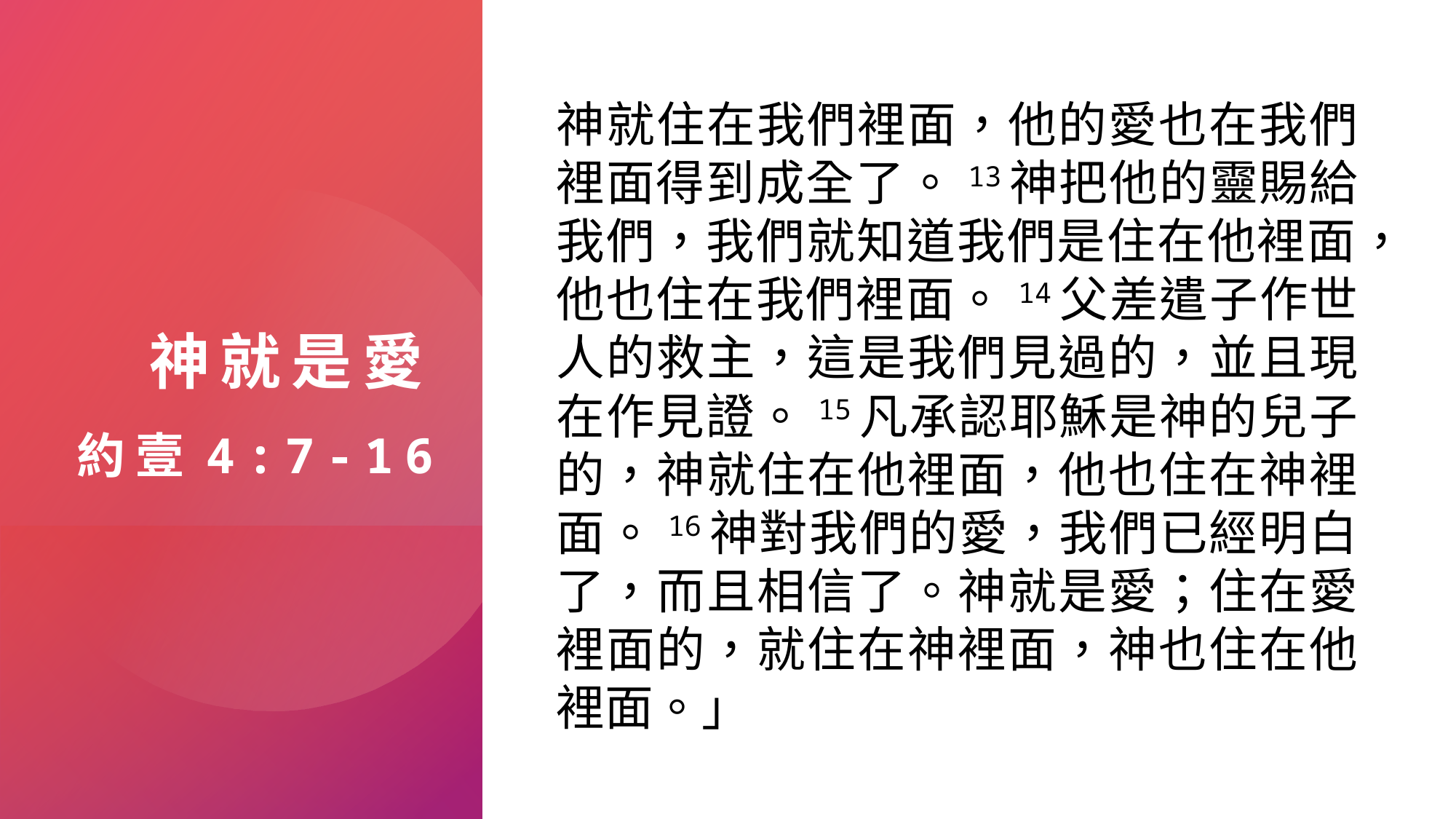

神就住在我們裡面，他的愛也在我們裡面得到成全了。13神把他的靈賜給我們，我們就知道我們是住在他裡面，他也住在我們裡面。14父差遣子作世人的救主，這是我們見過的，並且現在作見證。15凡承認耶穌是神的兒子的，神就住在他裡面，他也住在神裡面。16神對我們的愛，我們已經明白了，而且相信了。神就是愛；住在愛裡面的，就住在神裡面，神也住在他裡面。」
# 神就是愛 約壹4:7-16